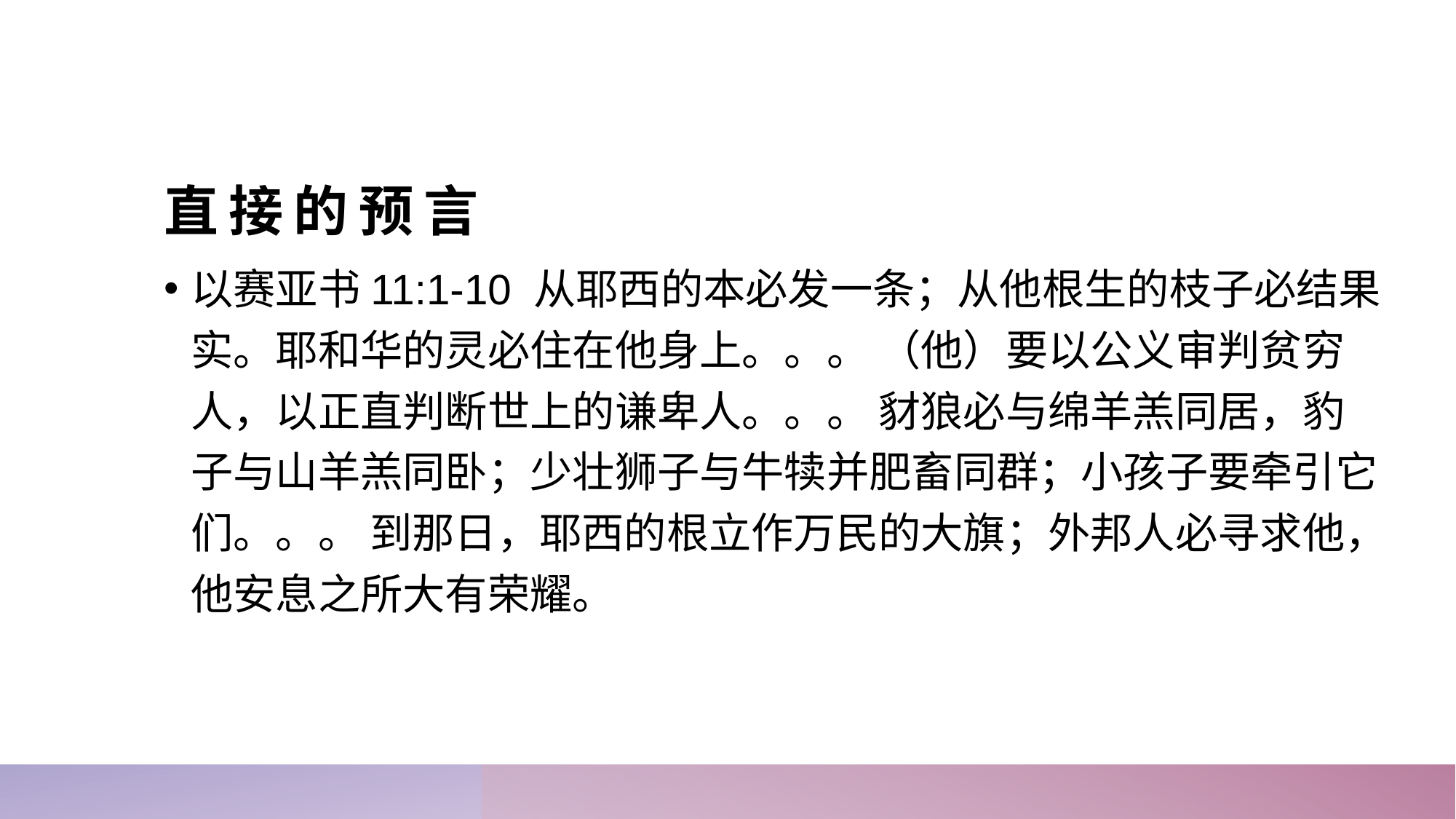

# 直接的预言
以赛亚书11:1-10 从耶西的本必发一条；从他根生的枝子必结果实。耶和华的灵必住在他身上。。。 （他）要以公义审判贫穷人，以正直判断世上的谦卑人。。。 豺狼必与绵羊羔同居，豹子与山羊羔同卧；少壮狮子与牛犊并肥畜同群；小孩子要牵引它们。。。 到那日，耶西的根立作万民的大旗；外邦人必寻求他，他安息之所大有荣耀。